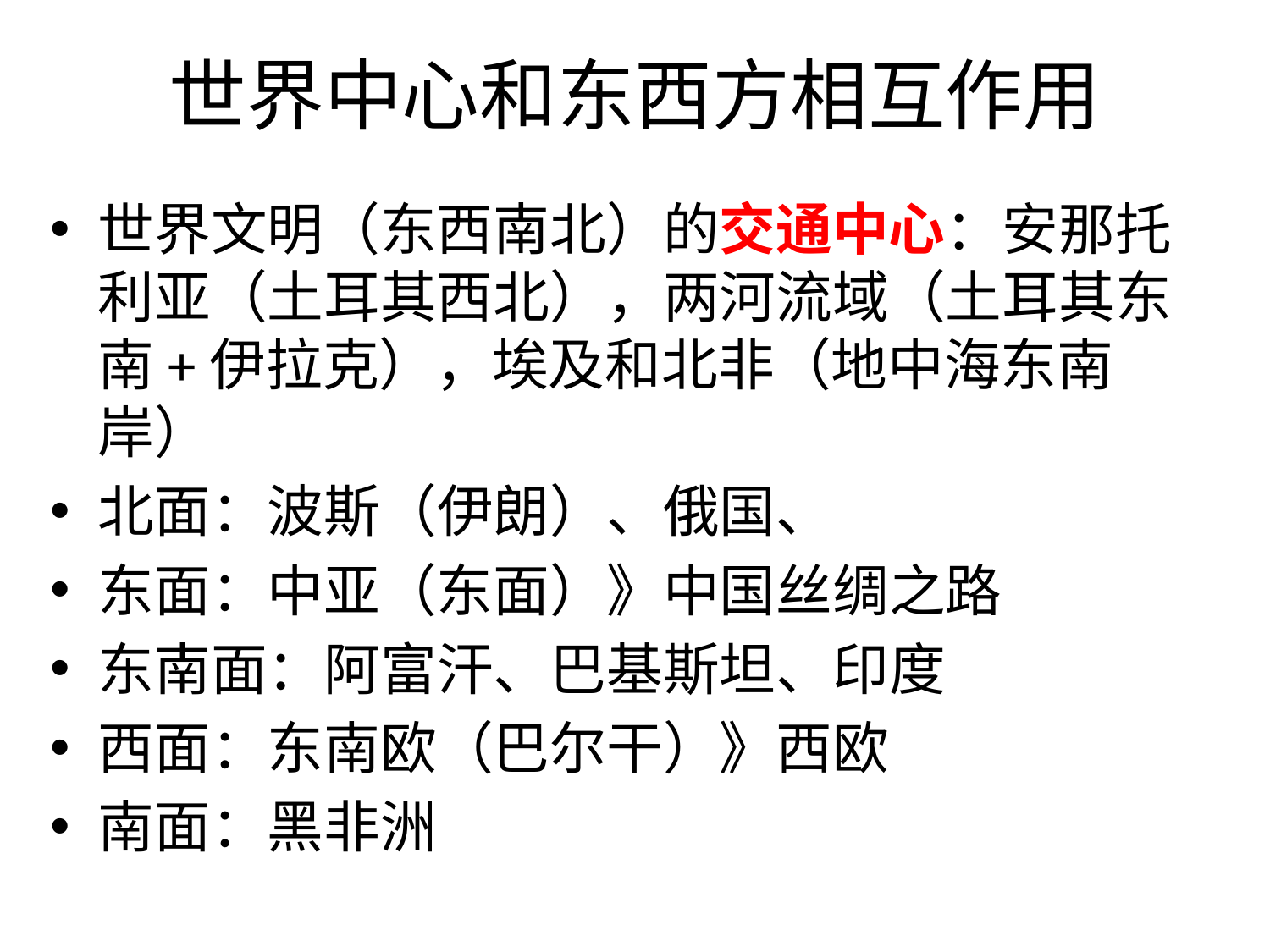

# 世界中心和东西方相互作用
世界文明（东西南北）的交通中心：安那托利亚（土耳其西北），两河流域（土耳其东南+伊拉克），埃及和北非（地中海东南岸）
北面：波斯（伊朗）、俄国、
东面：中亚（东面）》中国丝绸之路
东南面：阿富汗、巴基斯坦、印度
西面：东南欧（巴尔干）》西欧
南面：黑非洲